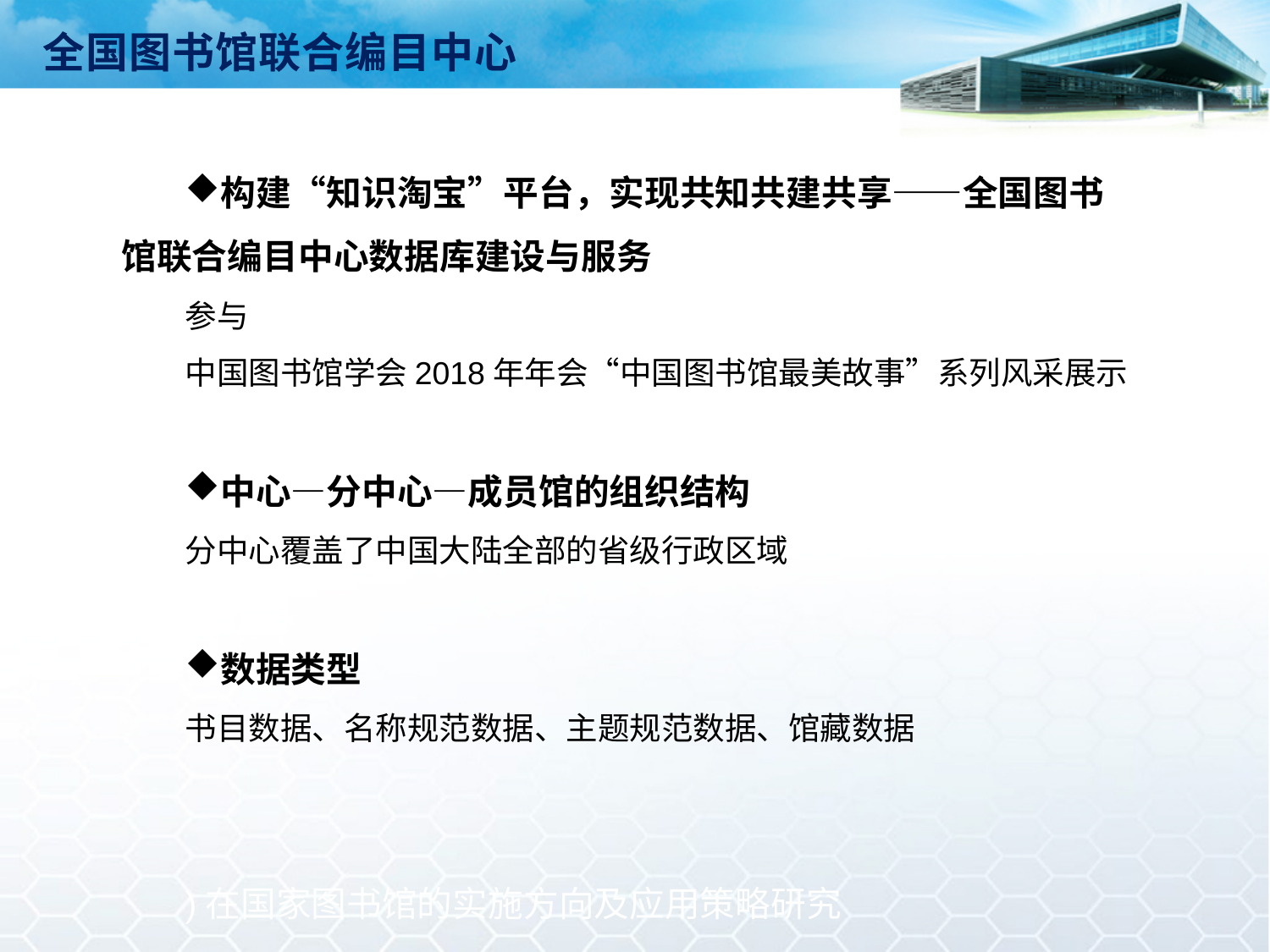

全国图书馆联合编目中心
构建“知识淘宝”平台，实现共知共建共享——全国图书馆联合编目中心数据库建设与服务
参与
中国图书馆学会2018年年会“中国图书馆最美故事”系列风采展示

中心—分中心—成员馆的组织结构
分中心覆盖了中国大陆全部的省级行政区域

数据类型
书目数据、名称规范数据、主题规范数据、馆藏数据

)在国家图书馆的实施方向及应用策略研究